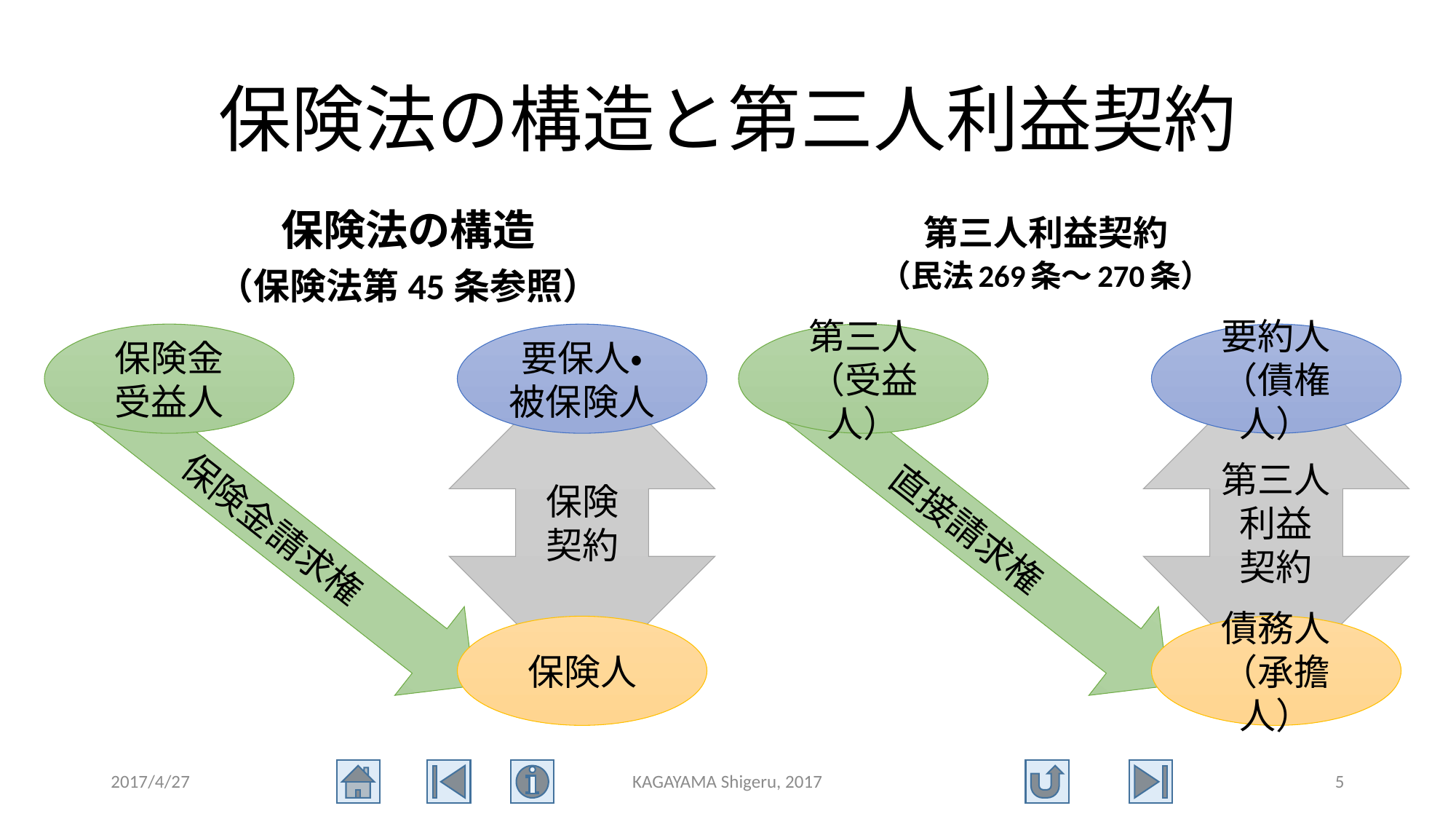

# 保険法の構造と第三人利益契約
保険法の構造
（保険法第45条参照）
第三人利益契約
（民法269条～270条）
保険金
受益人
要保人・
被保険人
第三人（受益人）
要約人（債権人）
保険
契約
第三人利益
契約
保険金請求権
直接請求権
保険人
債務人（承擔人）
2017/4/27
KAGAYAMA Shigeru, 2017
5